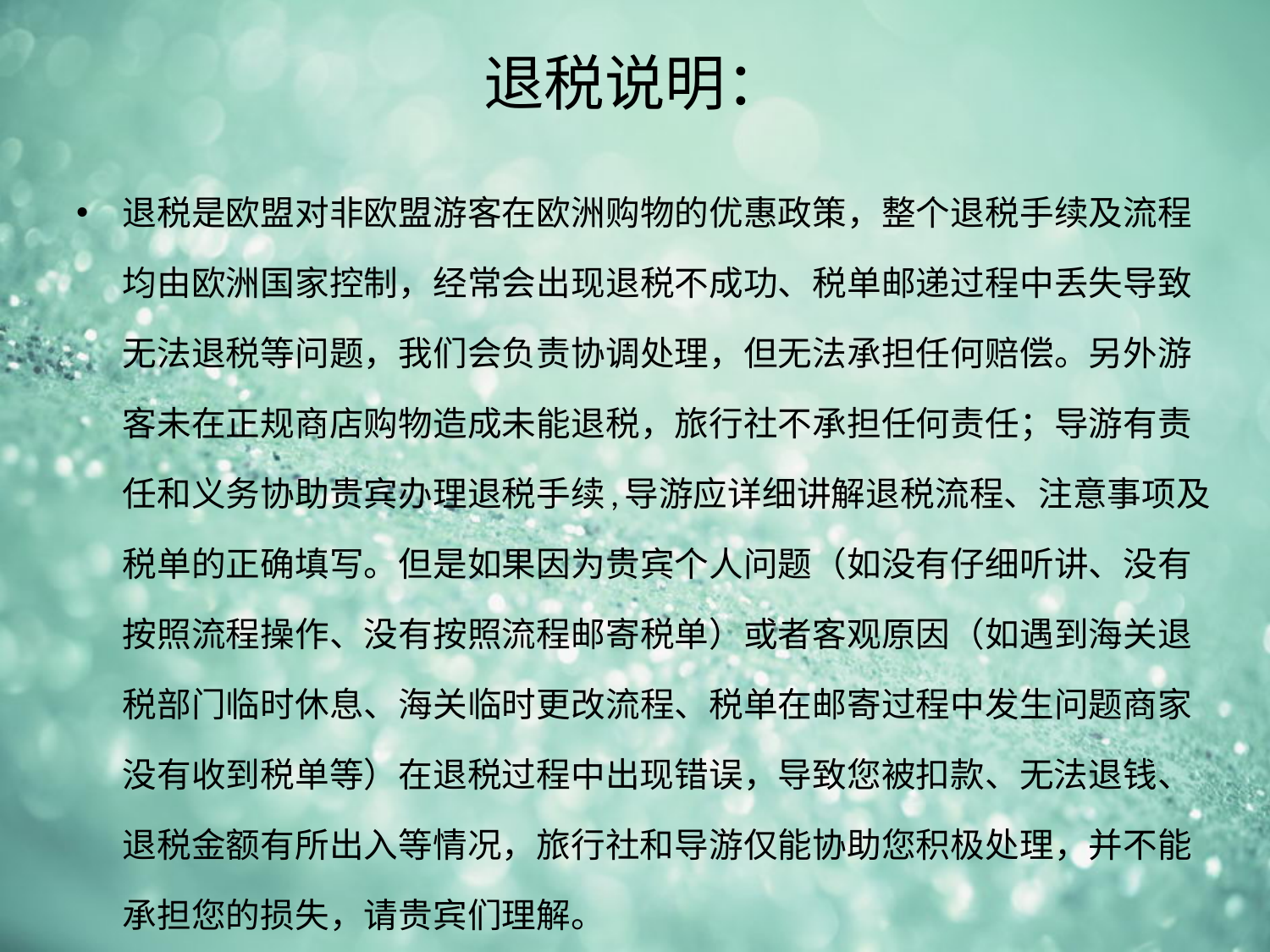

# 退税说明：
退税是欧盟对非欧盟游客在欧洲购物的优惠政策，整个退税手续及流程均由欧洲国家控制，经常会出现退税不成功、税单邮递过程中丢失导致无法退税等问题，我们会负责协调处理，但无法承担任何赔偿。另外游客未在正规商店购物造成未能退税，旅行社不承担任何责任；导游有责任和义务协助贵宾办理退税手续,导游应详细讲解退税流程、注意事项及税单的正确填写。但是如果因为贵宾个人问题（如没有仔细听讲、没有按照流程操作、没有按照流程邮寄税单）或者客观原因（如遇到海关退税部门临时休息、海关临时更改流程、税单在邮寄过程中发生问题商家没有收到税单等）在退税过程中出现错误，导致您被扣款、无法退钱、退税金额有所出入等情况，旅行社和导游仅能协助您积极处理，并不能承担您的损失，请贵宾们理解。